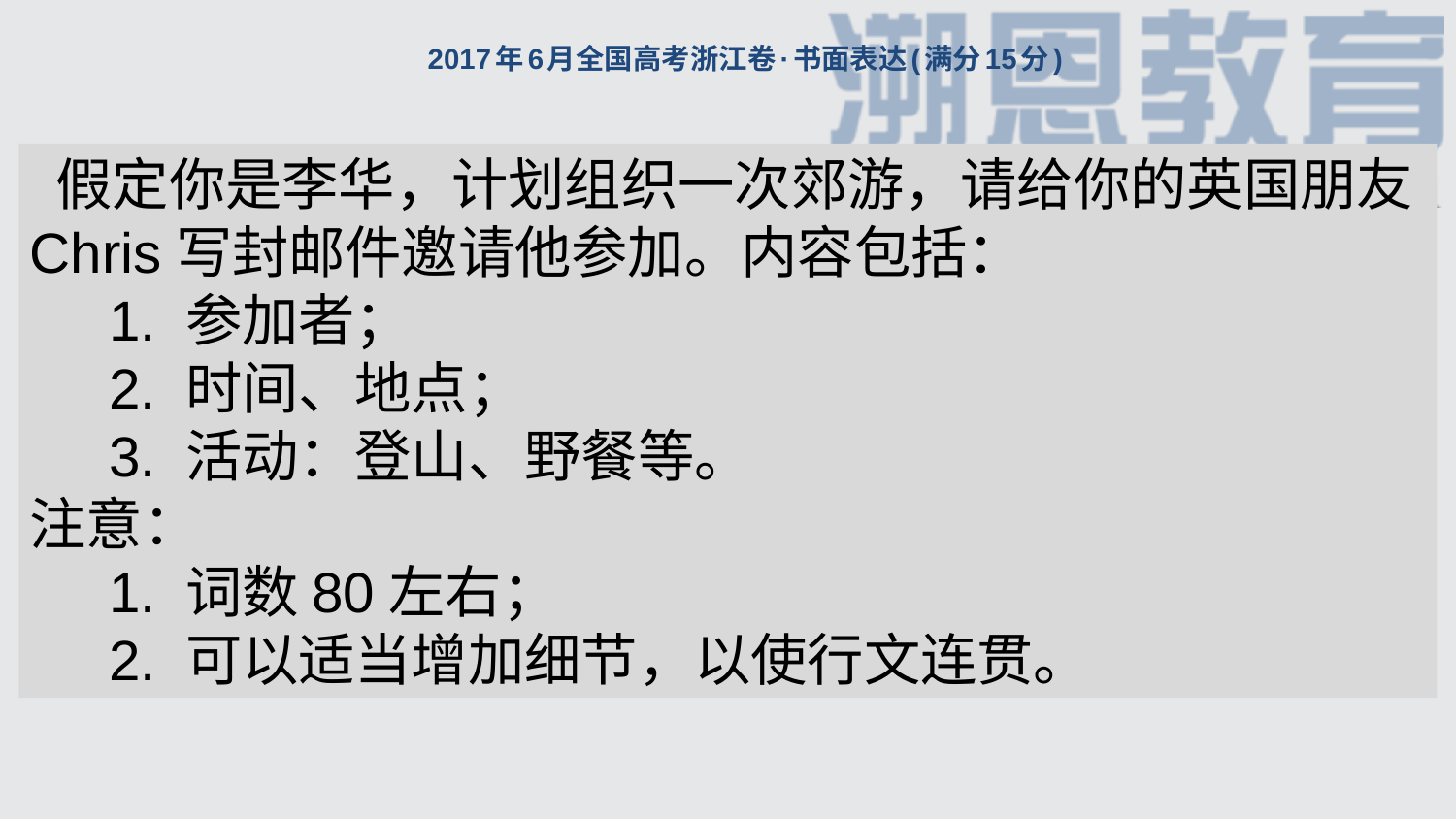

# 2017年6月全国高考浙江卷·书面表达(满分15分)
 假定你是李华，计划组织一次郊游，请给你的英国朋友Chris写封邮件邀请他参加。内容包括：
     1. 参加者；
     2. 时间、地点；
     3. 活动：登山、野餐等。
注意：
     1. 词数80左右；
     2. 可以适当增加细节，以使行文连贯。